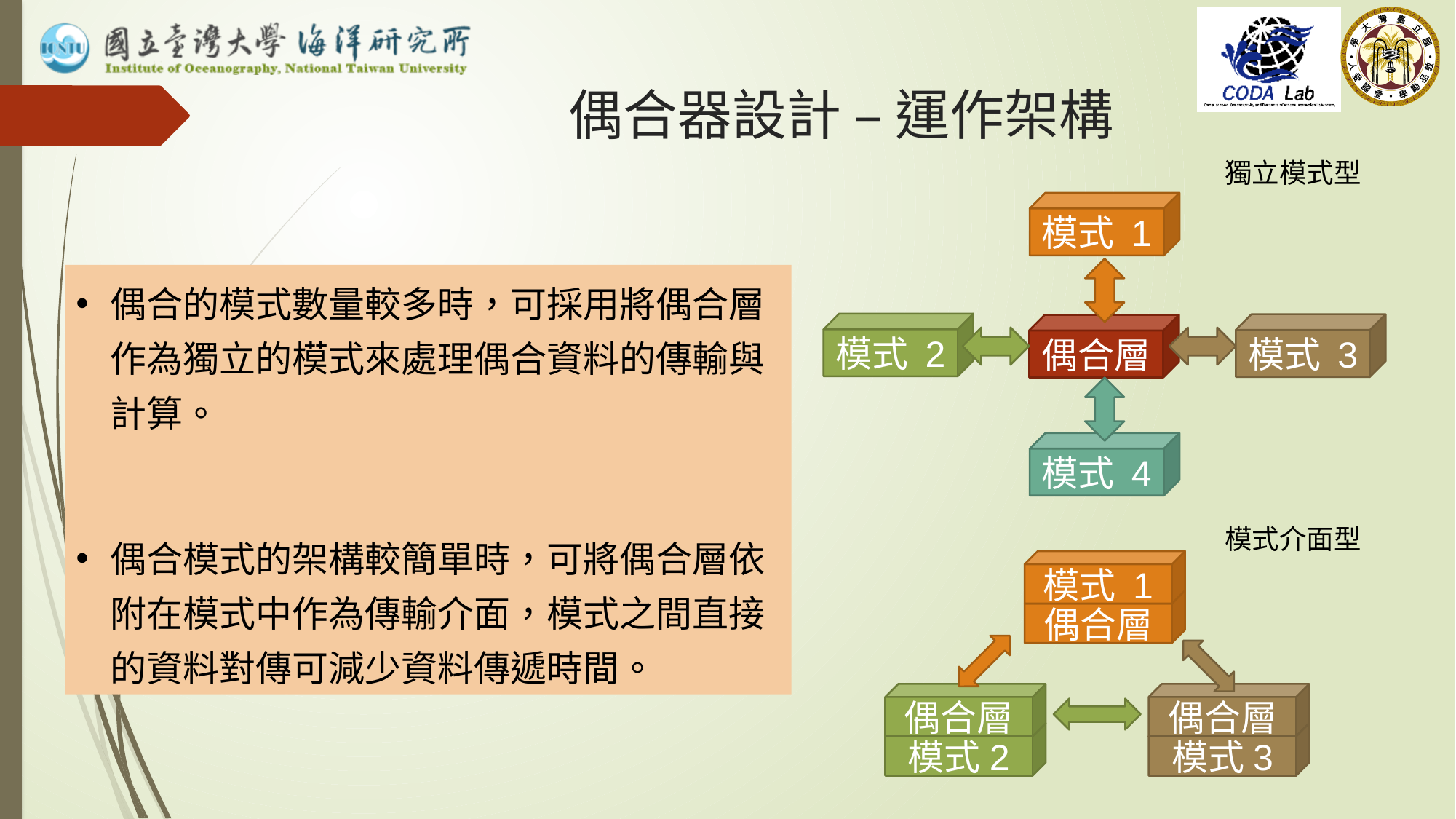

# 偶合器設計 – 運作架構
獨立模式型
模式 1

模式 2
模式 3
偶合層

模式 4
偶合的模式數量較多時，可採用將偶合層作為獨立的模式來處理偶合資料的傳輸與計算。

偶合模式的架構較簡單時，可將偶合層依附在模式中作為傳輸介面，模式之間直接的資料對傳可減少資料傳遞時間。
模式介面型
模式 1
偶合層

偶合層
模式2
偶合層
模式3